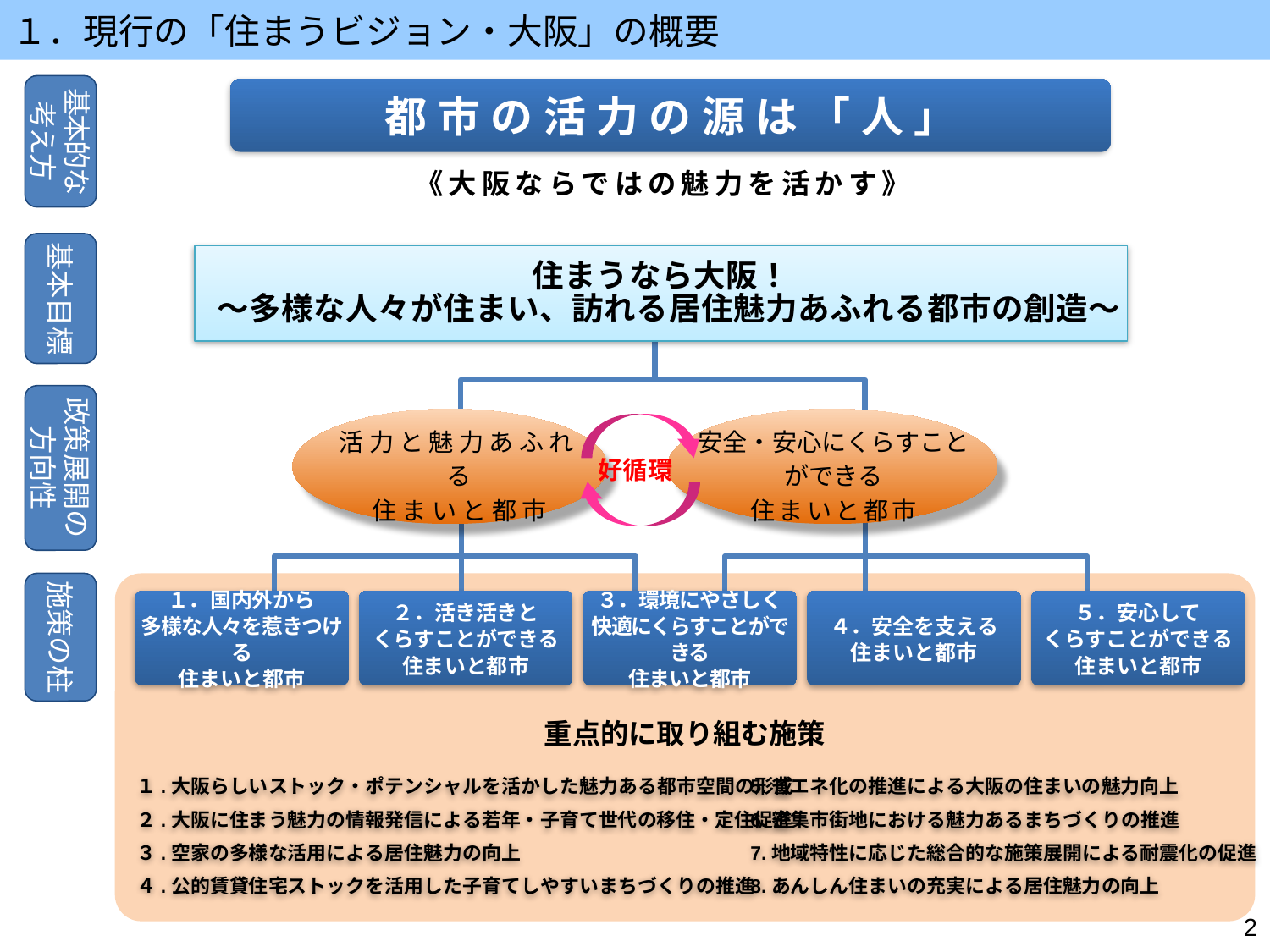

１．現行の「住まうビジョン・大阪」の概要
基本的な考え方
都市の活力の源は「人」
《大阪ならではの魅力を活かす》
基本目標
住まうなら大阪！
 ～多様な人々が住まい、訪れる居住魅力あふれる都市の創造～

政策展開の方向性

活力と魅力あふれる
住まいと都市
安全・安心にくらすことができる
住まいと都市
好循環

施策の柱

重点的に取り組む施策
１．国内外から
多様な人々を惹きつける
住まいと都市
２．活き活きと
くらすことができる
住まいと都市
３．環境にやさしく
快適にくらすことができる
住まいと都市
４．安全を支える
住まいと都市
５．安心して
くらすことができる
住まいと都市
１.大阪らしいストック・ポテンシャルを活かした魅力ある都市空間の形成
２.大阪に住まう魅力の情報発信による若年・子育て世代の移住・定住促進
３.空家の多様な活用による居住魅力の向上
４.公的賃貸住宅ストックを活用した子育てしやすいまちづくりの推進
5.省エネ化の推進による大阪の住まいの魅力向上
6.密集市街地における魅力あるまちづくりの推進
7.地域特性に応じた総合的な施策展開による耐震化の促進
8.あんしん住まいの充実による居住魅力の向上
2